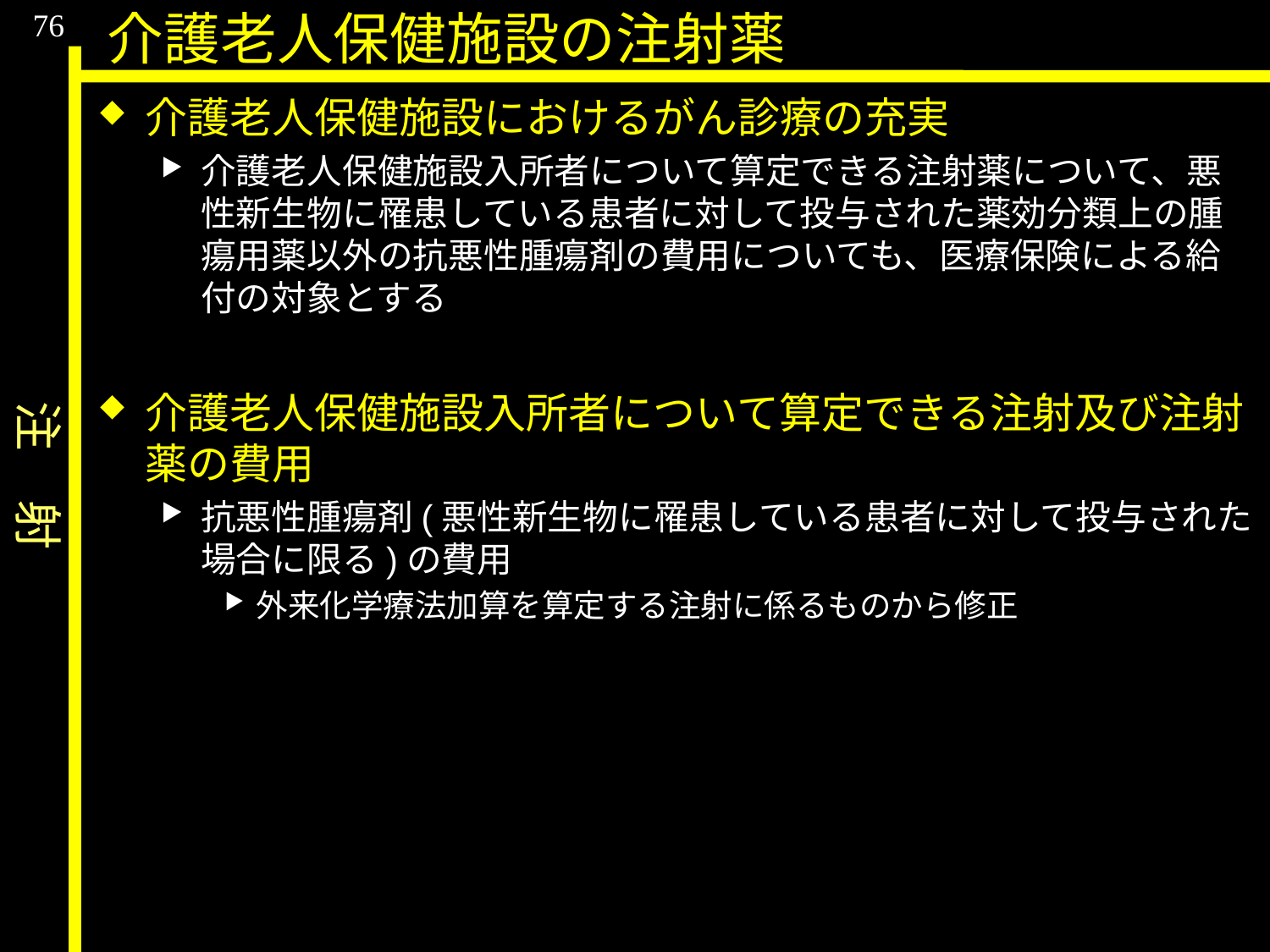

注　射
76
介護老人保健施設の注射薬

介護老人保健施設におけるがん診療の充実
介護老人保健施設入所者について算定できる注射薬について、悪性新生物に罹患している患者に対して投与された薬効分類上の腫瘍用薬以外の抗悪性腫瘍剤の費用についても、医療保険による給付の対象とする

介護老人保健施設入所者について算定できる注射及び注射薬の費用
抗悪性腫瘍剤(悪性新生物に罹患している患者に対して投与された場合に限る)の費用
外来化学療法加算を算定する注射に係るものから修正